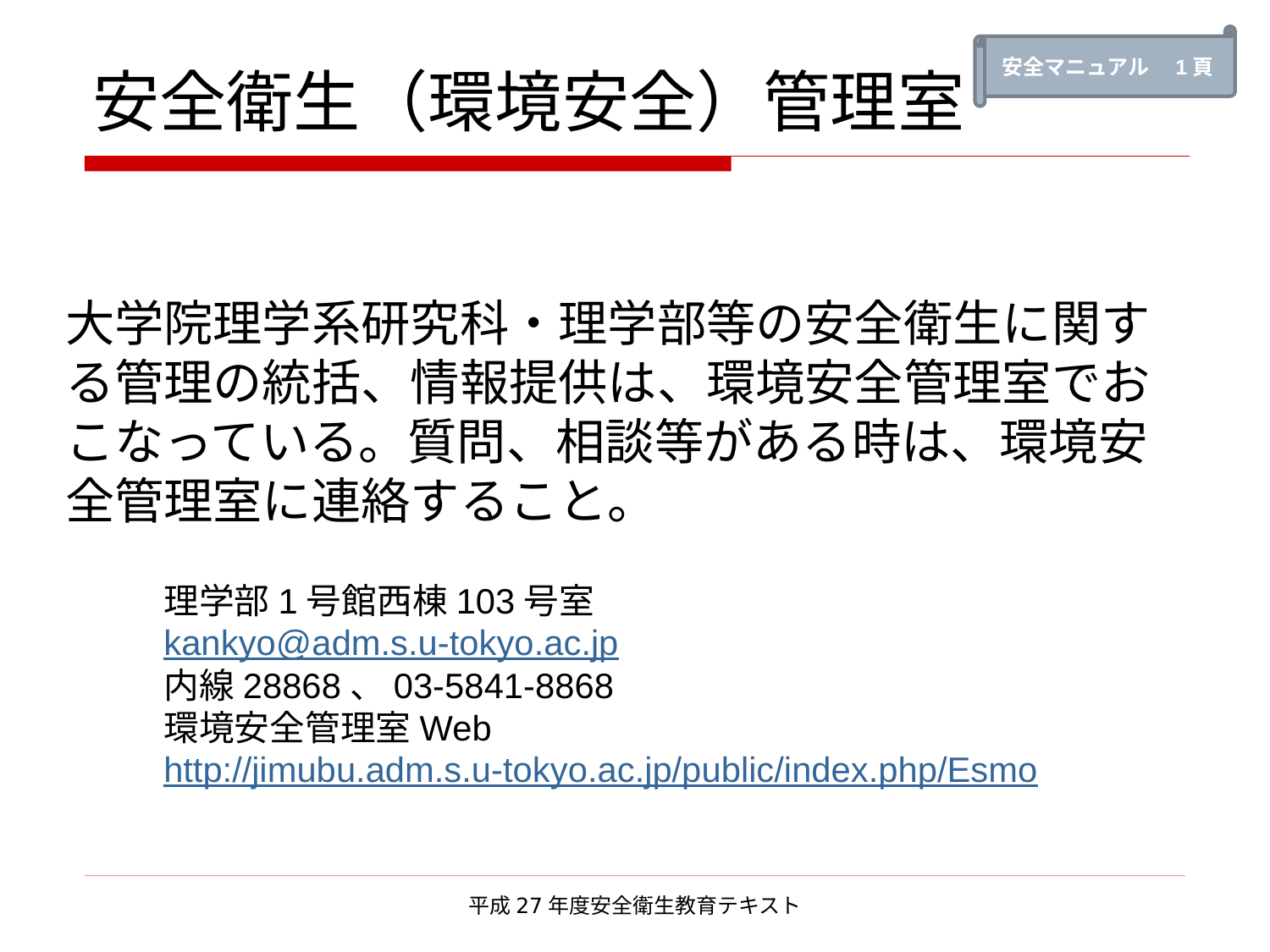

安全マニュアル　1頁
# 安全衛生（環境安全）管理室
大学院理学系研究科・理学部等の安全衛生に関する管理の統括、情報提供は、環境安全管理室でおこなっている。質問、相談等がある時は、環境安全管理室に連絡すること。

理学部1号館西棟103号室
kankyo@adm.s.u-tokyo.ac.jp
内線28868、03-5841-8868
環境安全管理室Web
http://jimubu.adm.s.u-tokyo.ac.jp/public/index.php/Esmo
平成27年度安全衛生教育テキスト